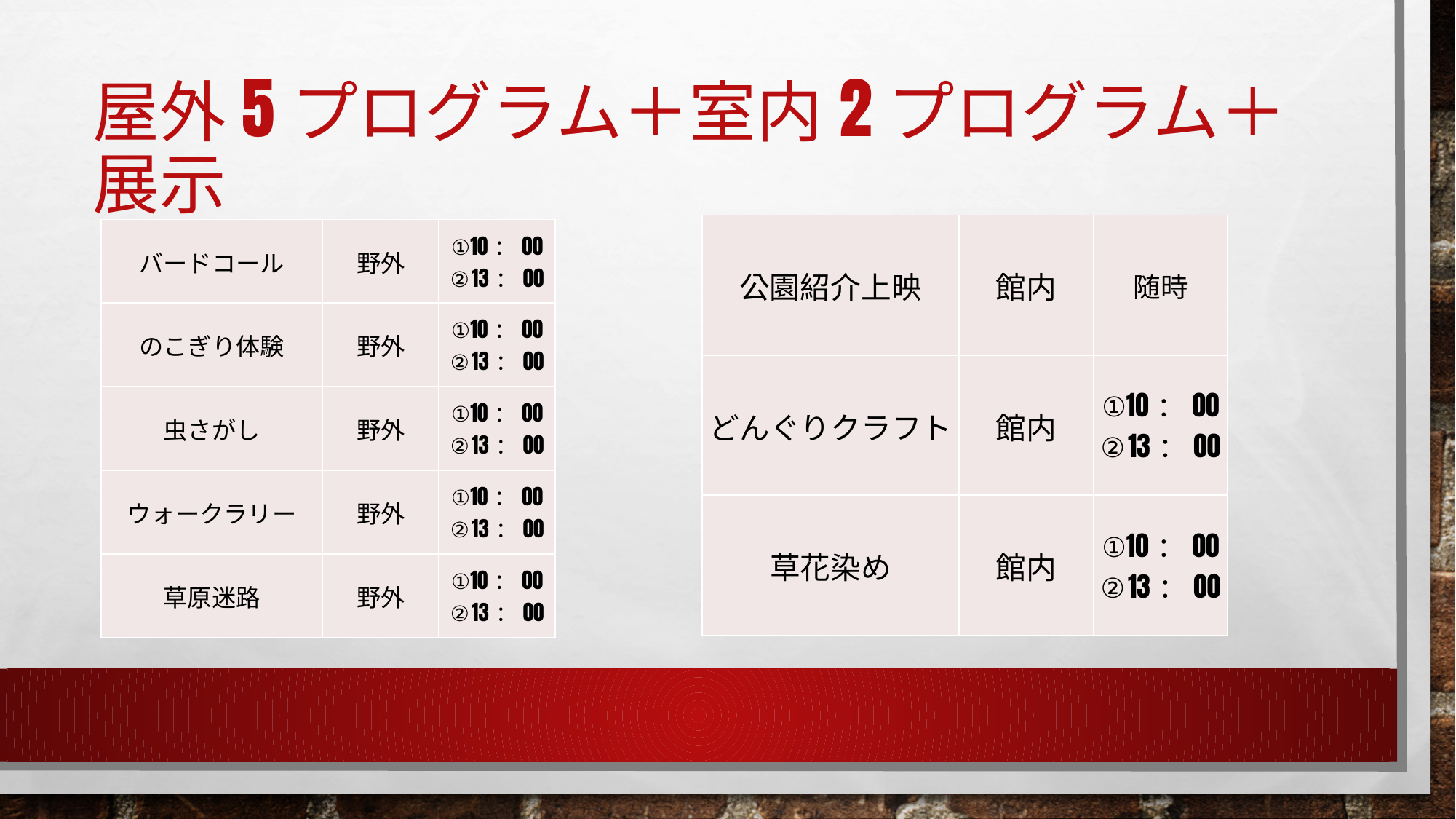

# 屋外5プログラム＋室内2プログラム＋展示
| 公園紹介上映 | 館内 | 随時 |
| --- | --- | --- |
| どんぐりクラフト | 館内 | ①10：00 ②13：00 |
| 草花染め | 館内 | ①10：00 ②13：00 |
| バードコール | 野外 | ①10：00 ②13：00 |
| --- | --- | --- |
| のこぎり体験 | 野外 | ①10：00 ②13：00 |
| 虫さがし | 野外 | ①10：00 ②13：00 |
| ウォークラリー | 野外 | ①10：00 ②13：00 |
| 草原迷路 | 野外 | ①10：00 ②13：00 |